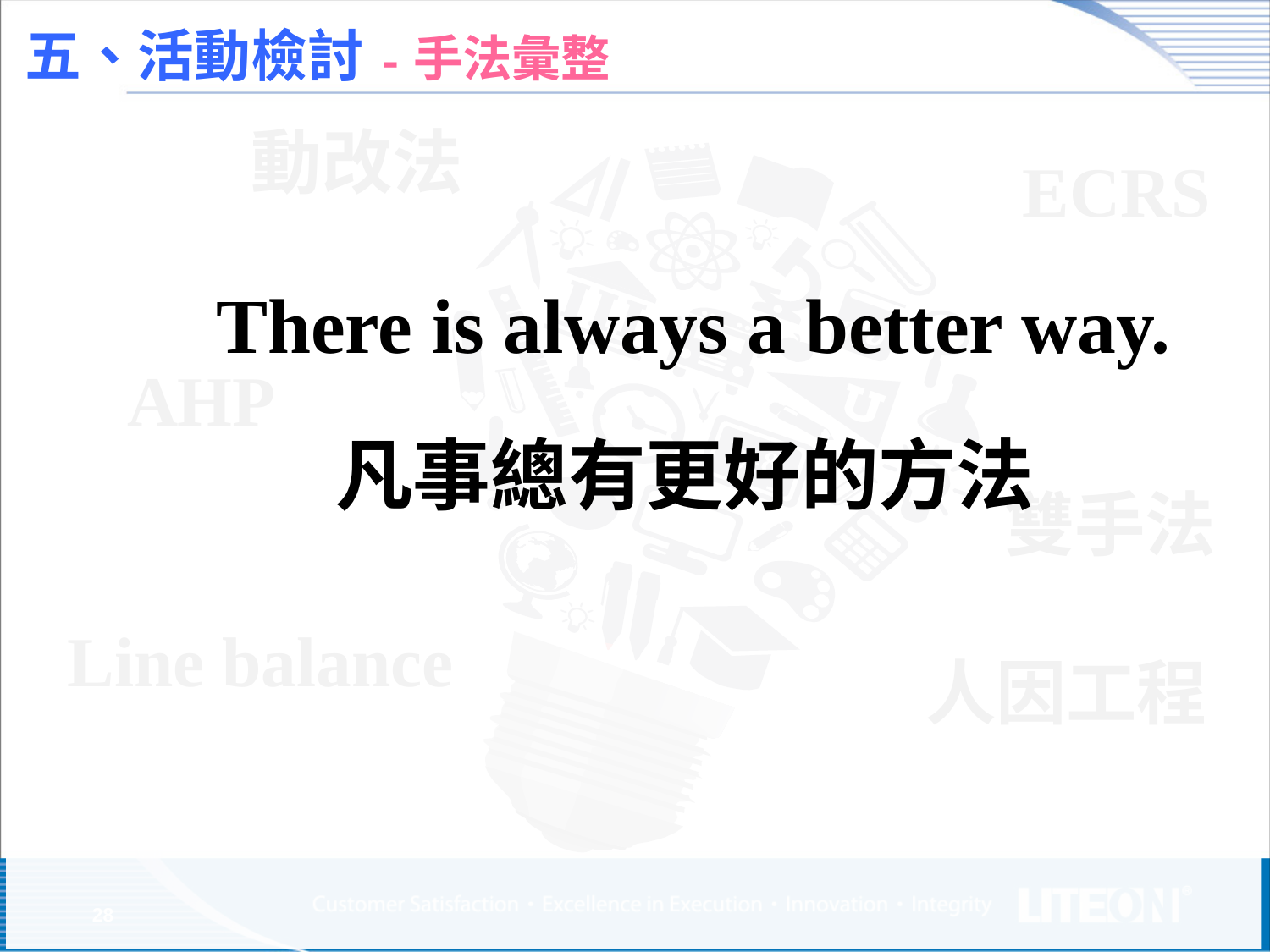

五、活動檢討-手法彙整

動改法
ECRS

There is always a better way.
AHP
凡事總有更好的方法
雙手法
Line balance
人因工程
28